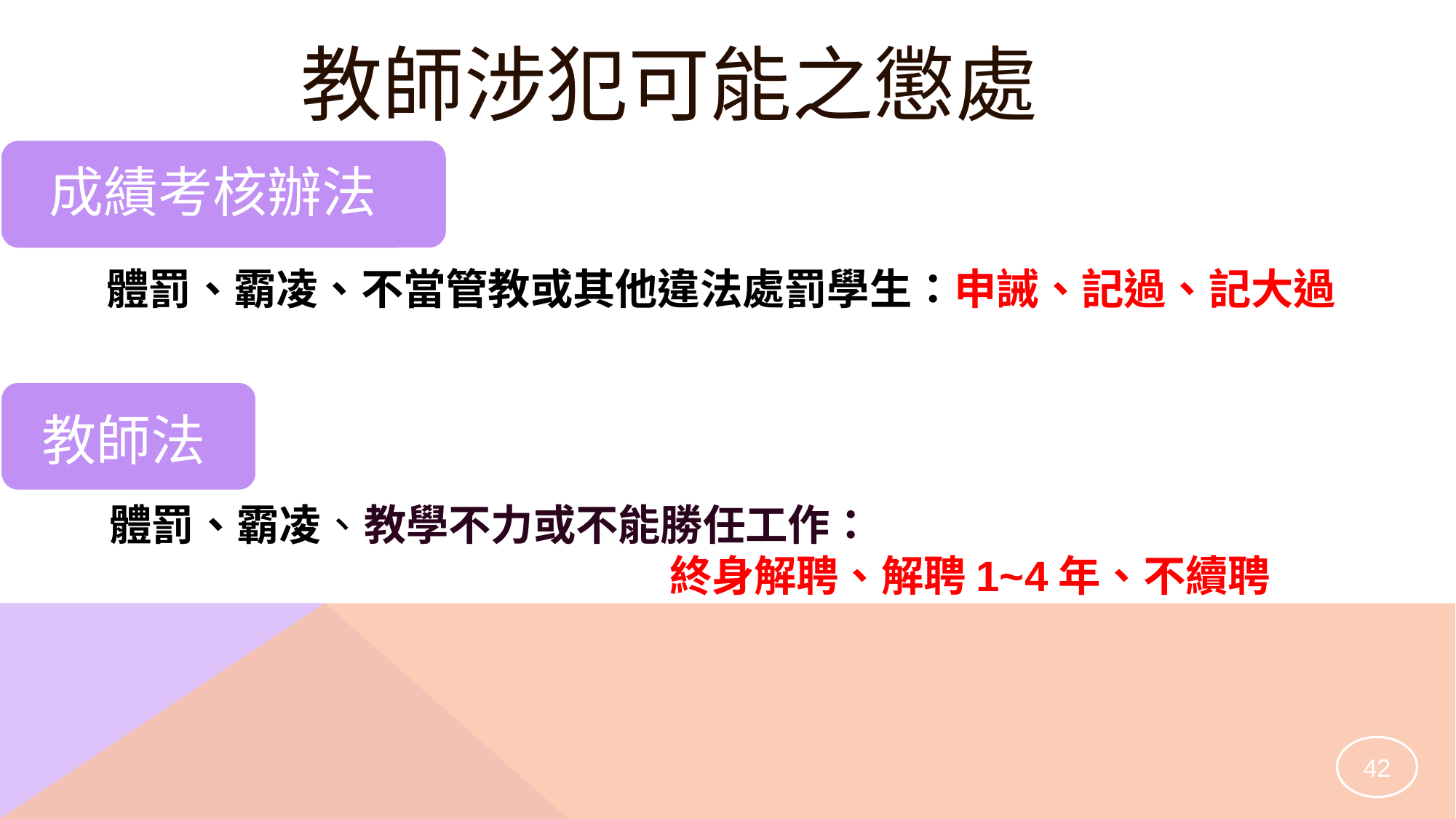

# 教師涉犯可能之懲處

成績考核辦法
體罰、霸凌、不當管教或其他違法處罰學生：申誡、記過、記大過

教師法
體罰或霸凌
體罰、霸凌、教學不力或不能勝任工作：
                                                         終身解聘、解聘1~4年、不續聘
42